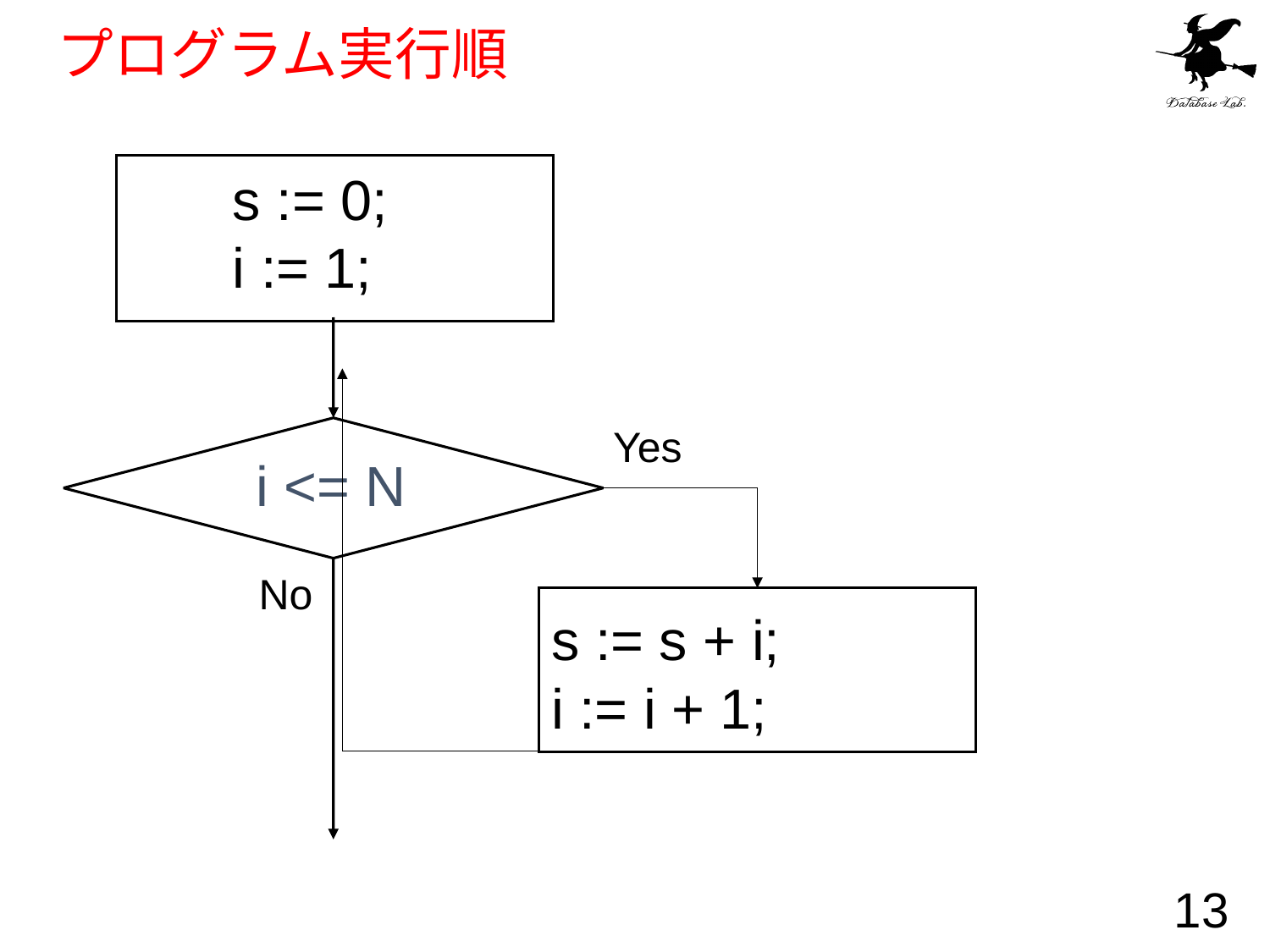

# プログラム実行順

s := 0;
i := 1;

Yes

i <= N

No

s := s + i;
i := i + 1;
13